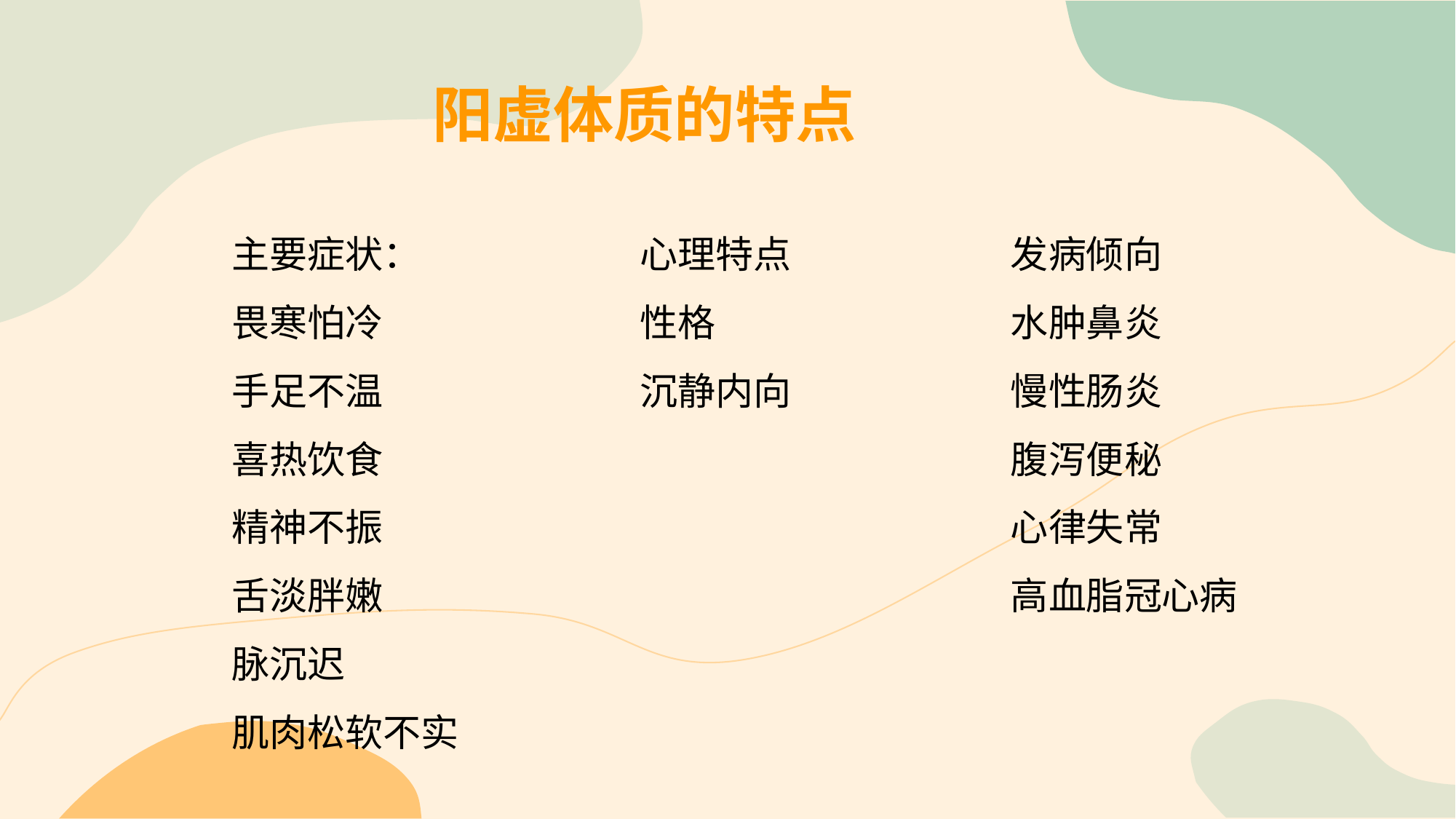

阳虚体质的特点
主要症状：
畏寒怕冷
手足不温
喜热饮食
精神不振
舌淡胖嫩
脉沉迟
肌肉松软不实
心理特点
性格
沉静内向
发病倾向
水肿鼻炎
慢性肠炎
腹泻便秘
心律失常
高血脂冠心病